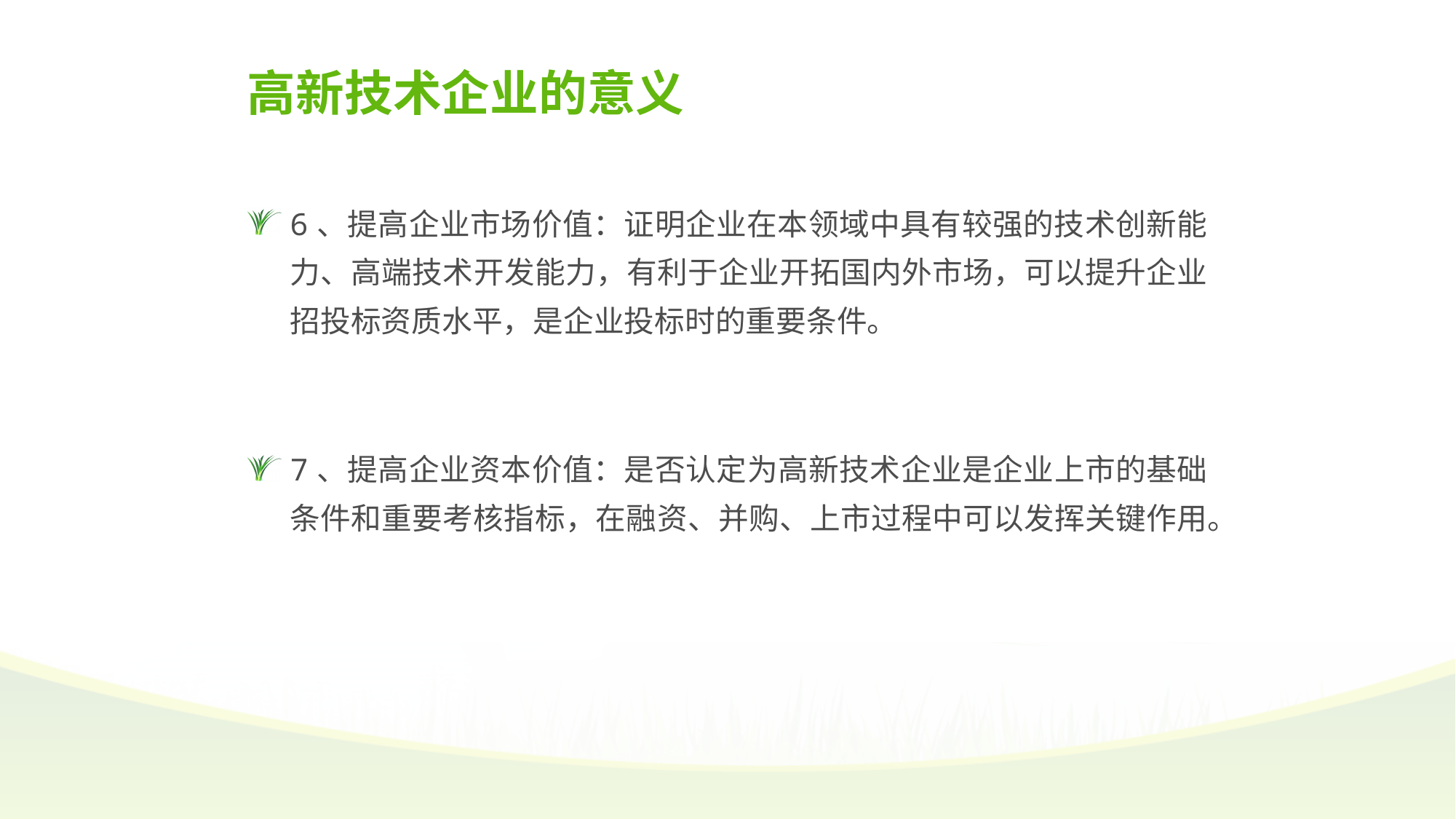

高新技术企业的意义
6、提高企业市场价值：证明企业在本领域中具有较强的技术创新能力、高端技术开发能力，有利于企业开拓国内外市场，可以提升企业招投标资质水平，是企业投标时的重要条件。

7、提高企业资本价值：是否认定为高新技术企业是企业上市的基础条件和重要考核指标，在融资、并购、上市过程中可以发挥关键作用。